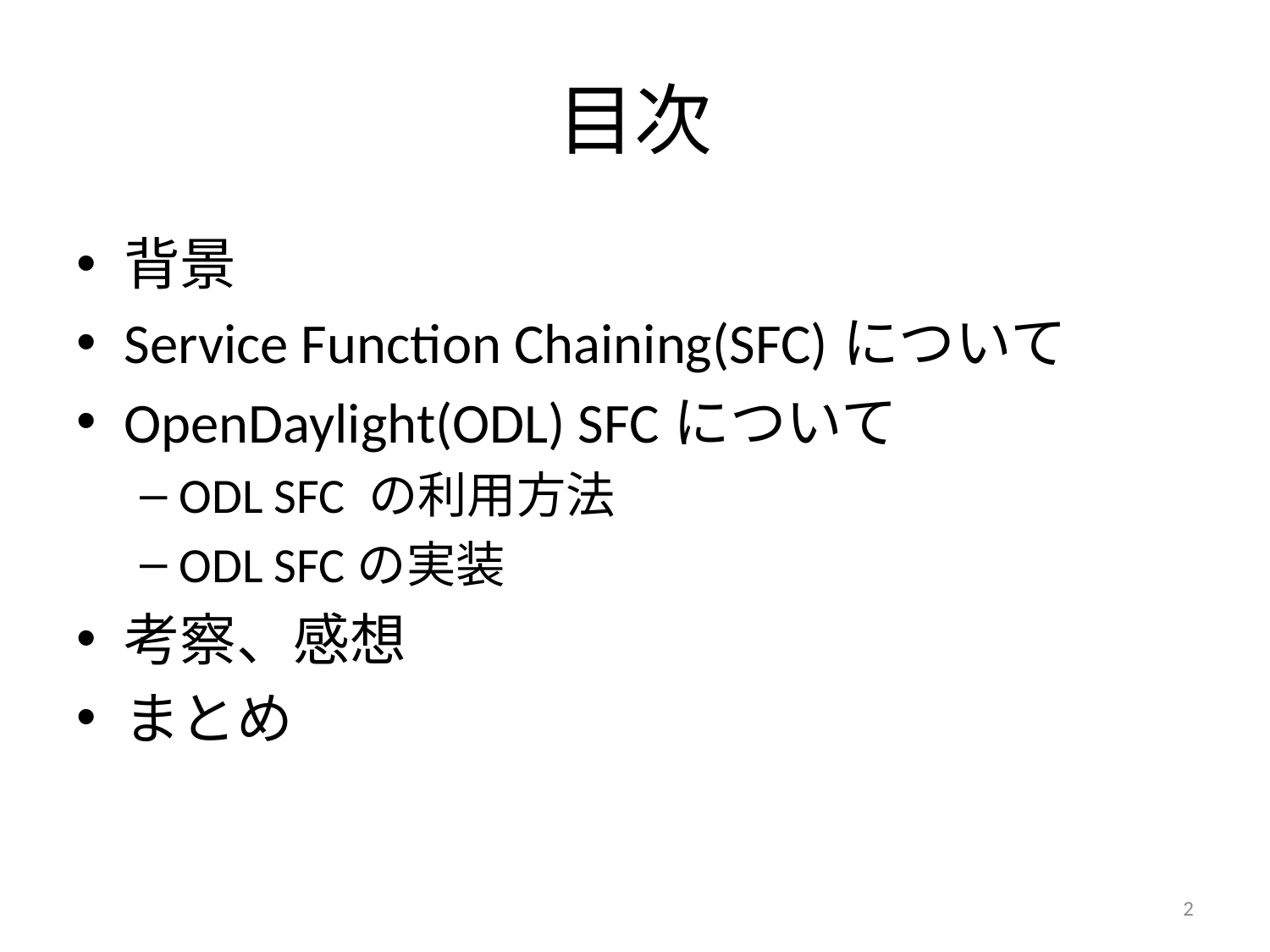

# 目次
背景
Service Function Chaining(SFC)について
OpenDaylight(ODL) SFCについて
ODL SFC の利用方法
ODL SFCの実装
考察、感想
まとめ
2